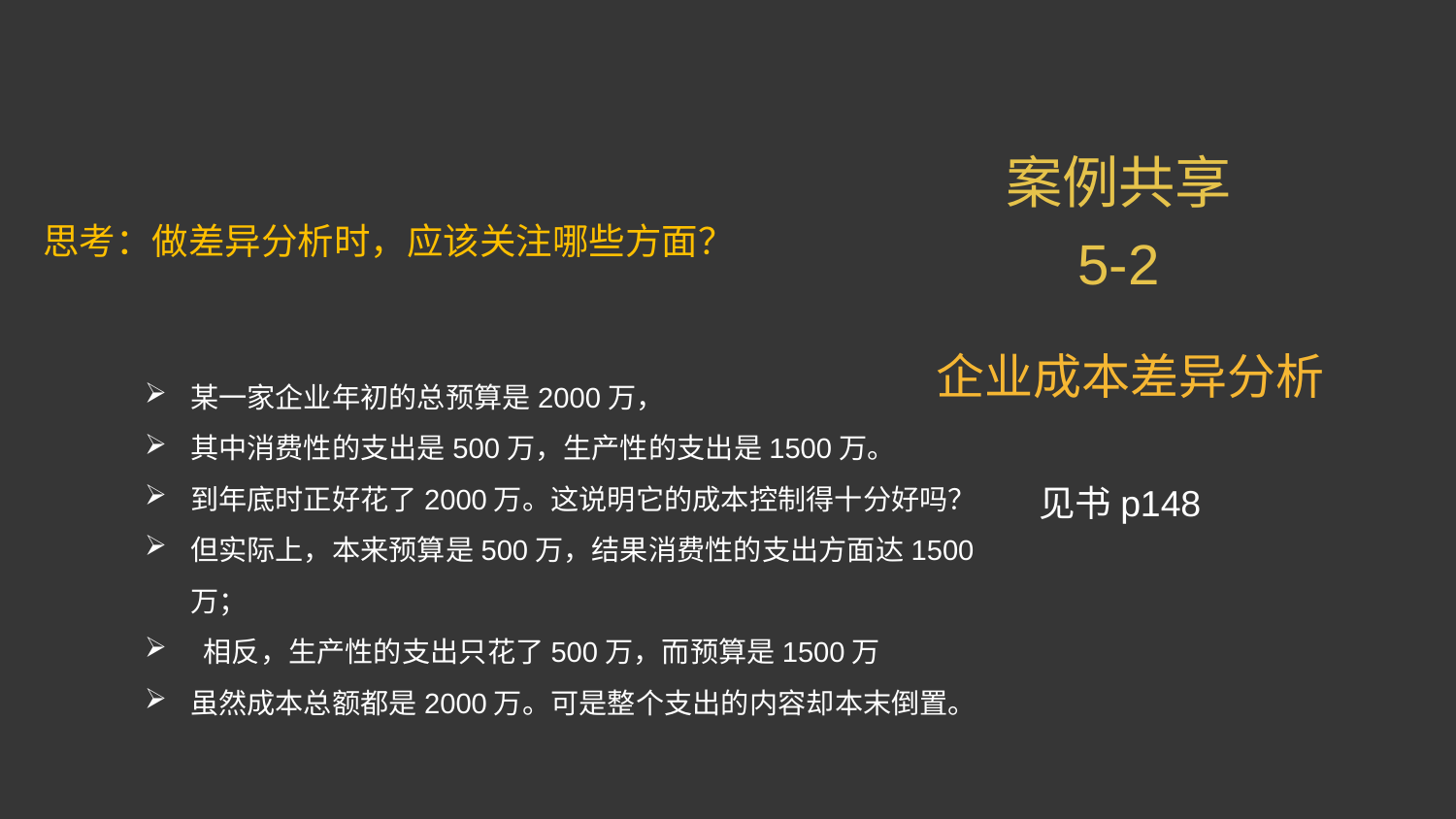

案例共享
5-2
思考：做差异分析时，应该关注哪些方面？
企业成本差异分析
某一家企业年初的总预算是2000万，
其中消费性的支出是500万，生产性的支出是1500万。
到年底时正好花了2000万。这说明它的成本控制得十分好吗？
但实际上，本来预算是500万，结果消费性的支出方面达1500万；
 相反，生产性的支出只花了500万，而预算是1500万
虽然成本总额都是2000万。可是整个支出的内容却本末倒置。
见书p148